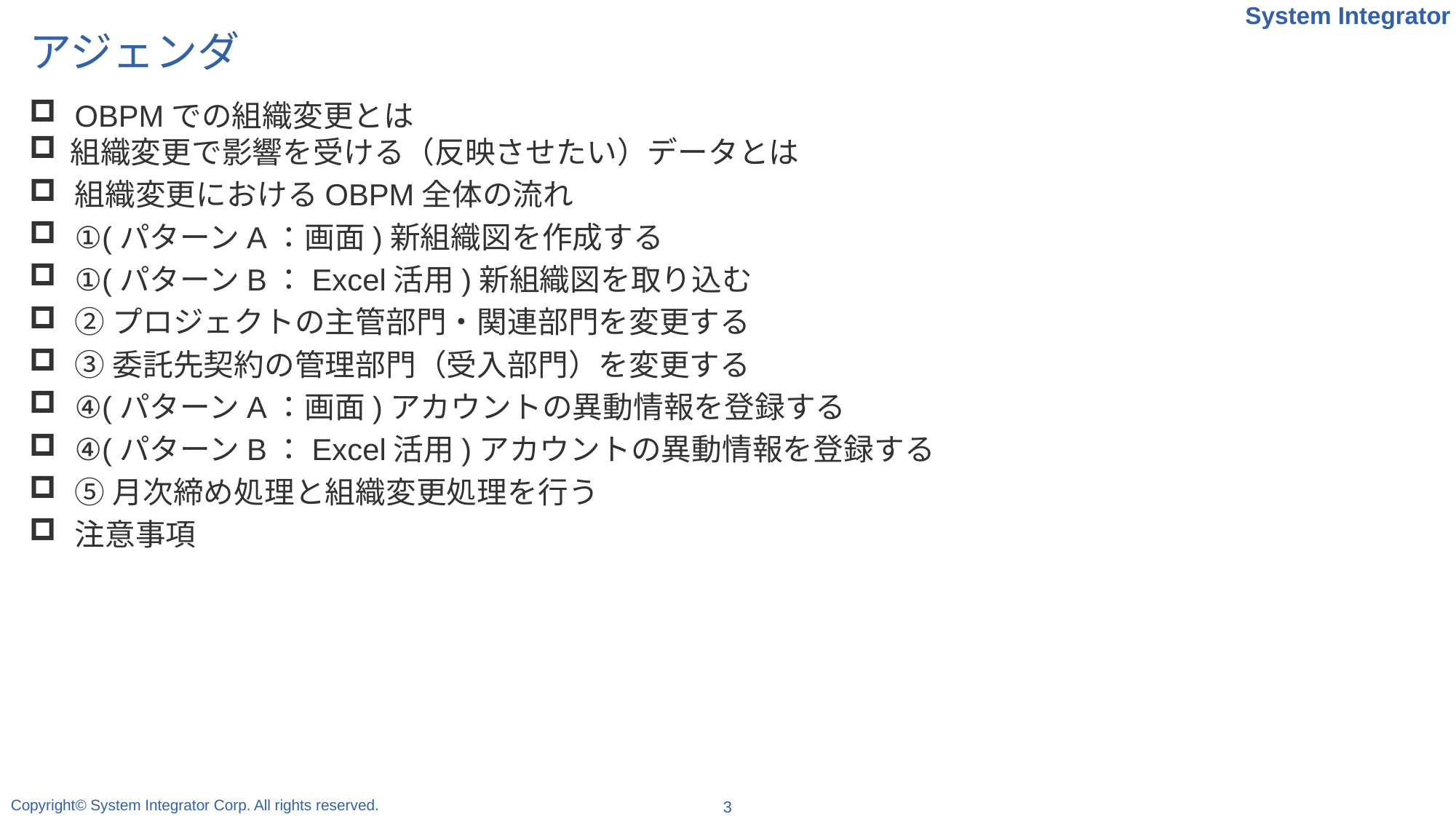

# アジェンダ
OBPMでの組織変更とは
組織変更で影響を受ける（反映させたい）データとは
組織変更におけるOBPM全体の流れ
①(パターンA：画面)新組織図を作成する
①(パターンB：Excel活用)新組織図を取り込む
②プロジェクトの主管部門・関連部門を変更する
③委託先契約の管理部門（受入部門）を変更する
④(パターンA：画面)アカウントの異動情報を登録する
④(パターンB：Excel活用)アカウントの異動情報を登録する
⑤月次締め処理と組織変更処理を行う
注意事項